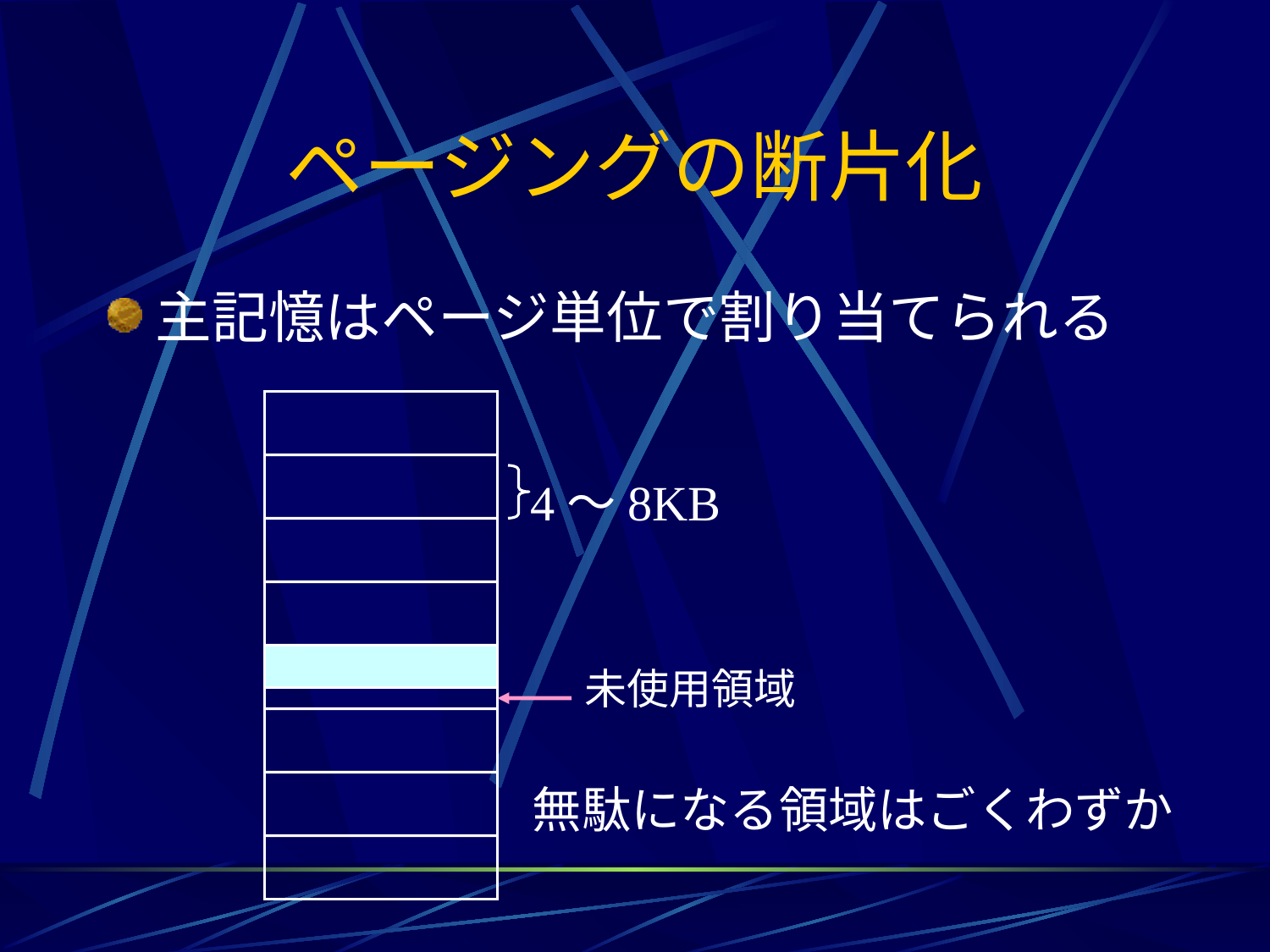

# ページングの断片化
主記憶はページ単位で割り当てられる

4～8KB

未使用領域

無駄になる領域はごくわずか